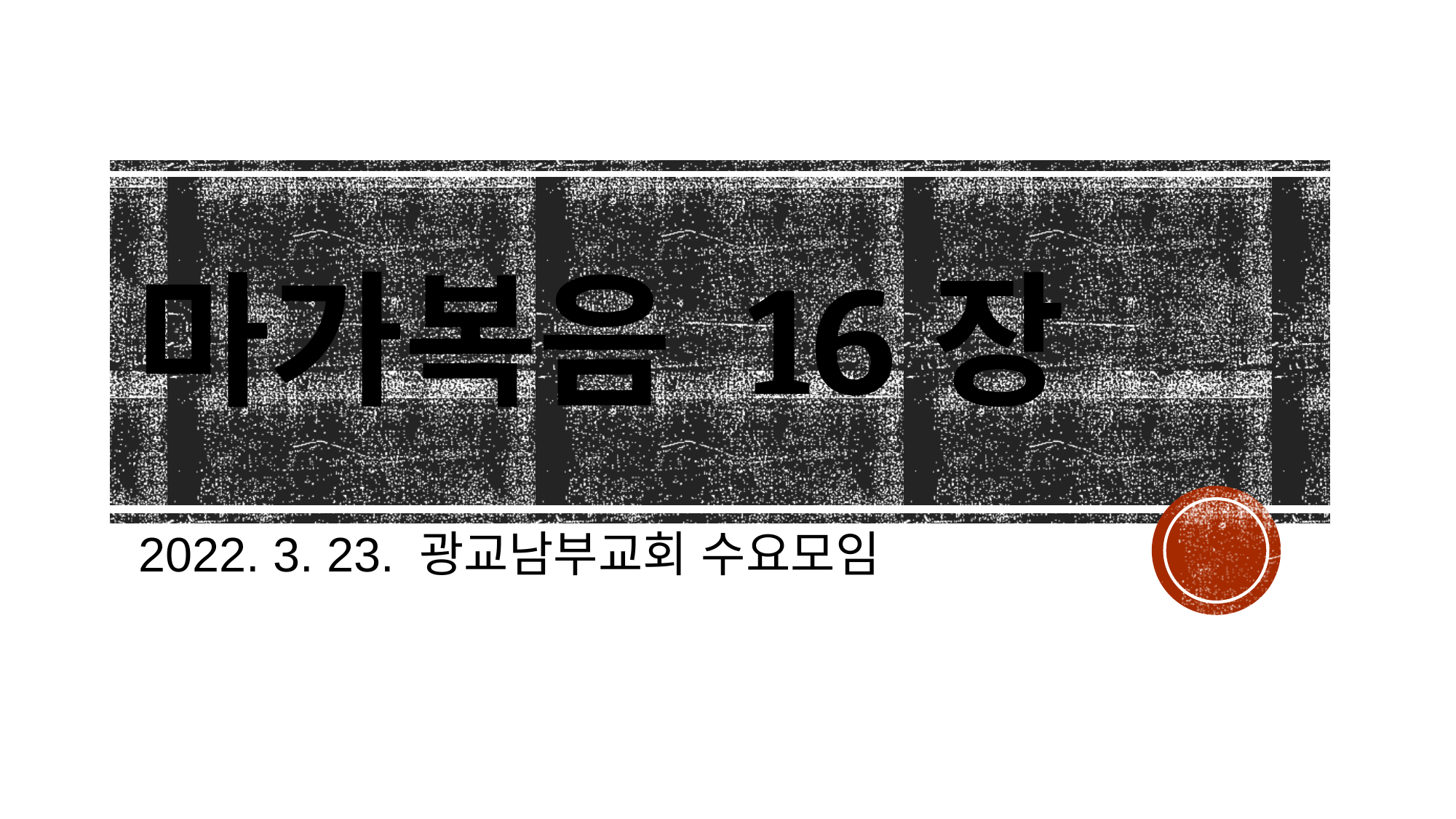

# 마가복음 16장
2022. 3. 23. 광교남부교회 수요모임